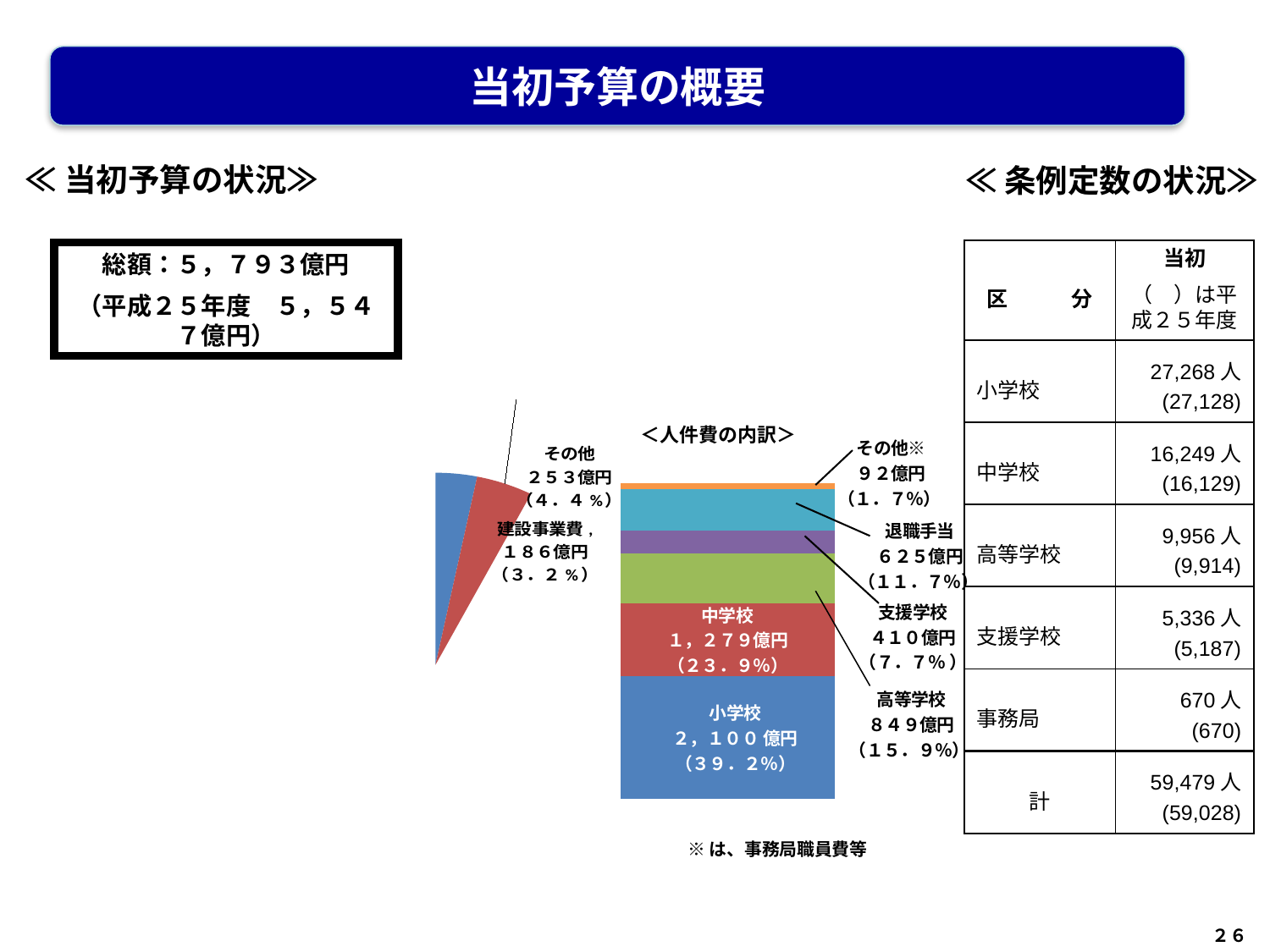

当初予算の概要
≪当初予算の状況≫
≪条例定数の状況≫
| 区　　　分 | 当初 （　）は平成２５年度 |
| --- | --- |
| 小学校 | 27,268人 (27,128) |
| 中学校 | 16,249人 (16,129) |
| 高等学校 | 9,956人 (9,914) |
| 支援学校 | 5,336人 (5,187) |
| 事務局 | 670人 (670) |
| 計 | 59,479人 (59,028) |
総額：５，７９３億円
（平成２５年度　５，５４７億円）

[unsupported chart]

＜人件費の内訳＞

### Chart

| Category | 小学校 | 中学校 | 高等学校 | 支援学校 | 退職手当※ | その他（事務局職員等） |
|---|---|---|---|---|---|---|
| 人件費の内訳 | 2075.0 | 1246.0 | 849.0 | 382.0 | 704.0 | 101.0 |
※は、事務局職員費等
２６